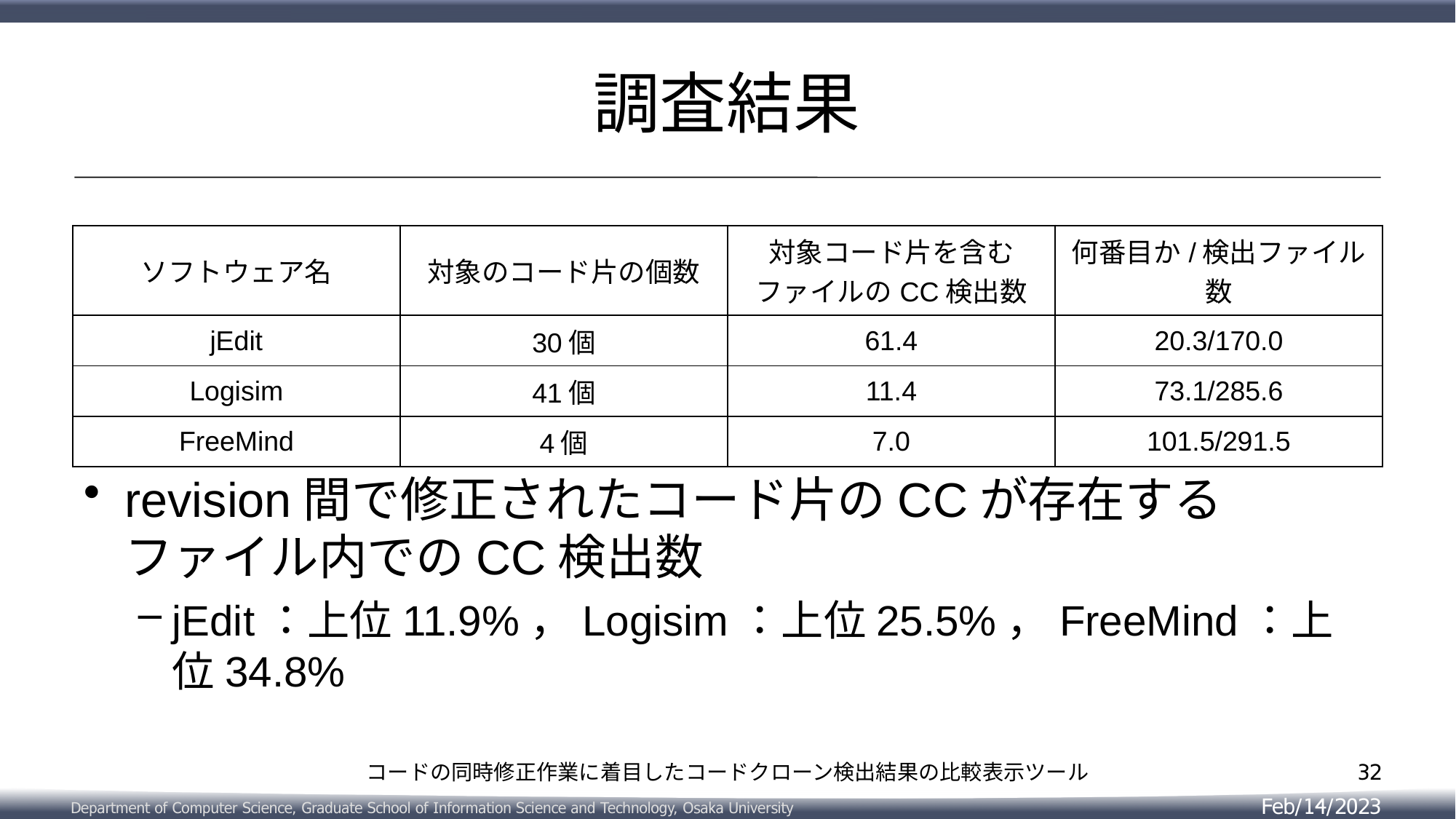

# 調査結果

revision間で修正されたコード片のCCが存在する
ファイル内でのCC検出数
jEdit：上位11.9%，Logisim：上位25.5%，FreeMind：上位34.8%

| ソフトウェア名 | 対象のコード片の個数 | 対象コード片を含む ファイルのCC検出数 | 何番目か/検出ファイル数 |
| --- | --- | --- | --- |
| jEdit | 30個 | 61.4 | 20.3/170.0 |
| Logisim | 41個 | 11.4 | 73.1/285.6 |
| FreeMind | 4個 | 7.0 | 101.5/291.5 |
32
コードの同時修正作業に着目したコードクローン検出結果の比較表示ツール
Feb/14/2023